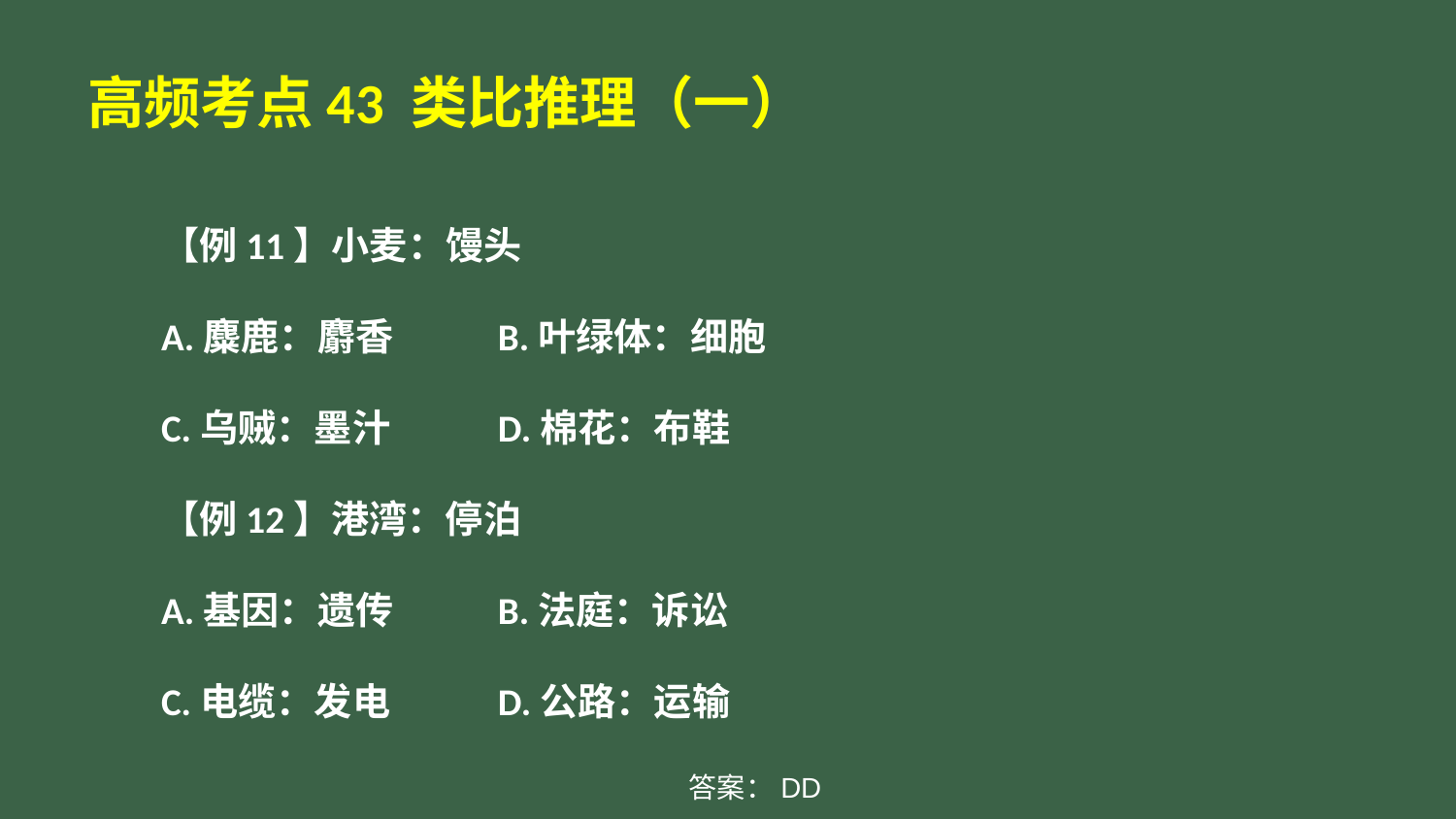

# 高频考点43 类比推理（一）
【例11】小麦：馒头
A.麋鹿：麝香	B.叶绿体：细胞
C.乌贼：墨汁	D.棉花：布鞋
【例12】港湾：停泊
A.基因：遗传	B.法庭：诉讼
C.电缆：发电	D.公路：运输

答案：DD